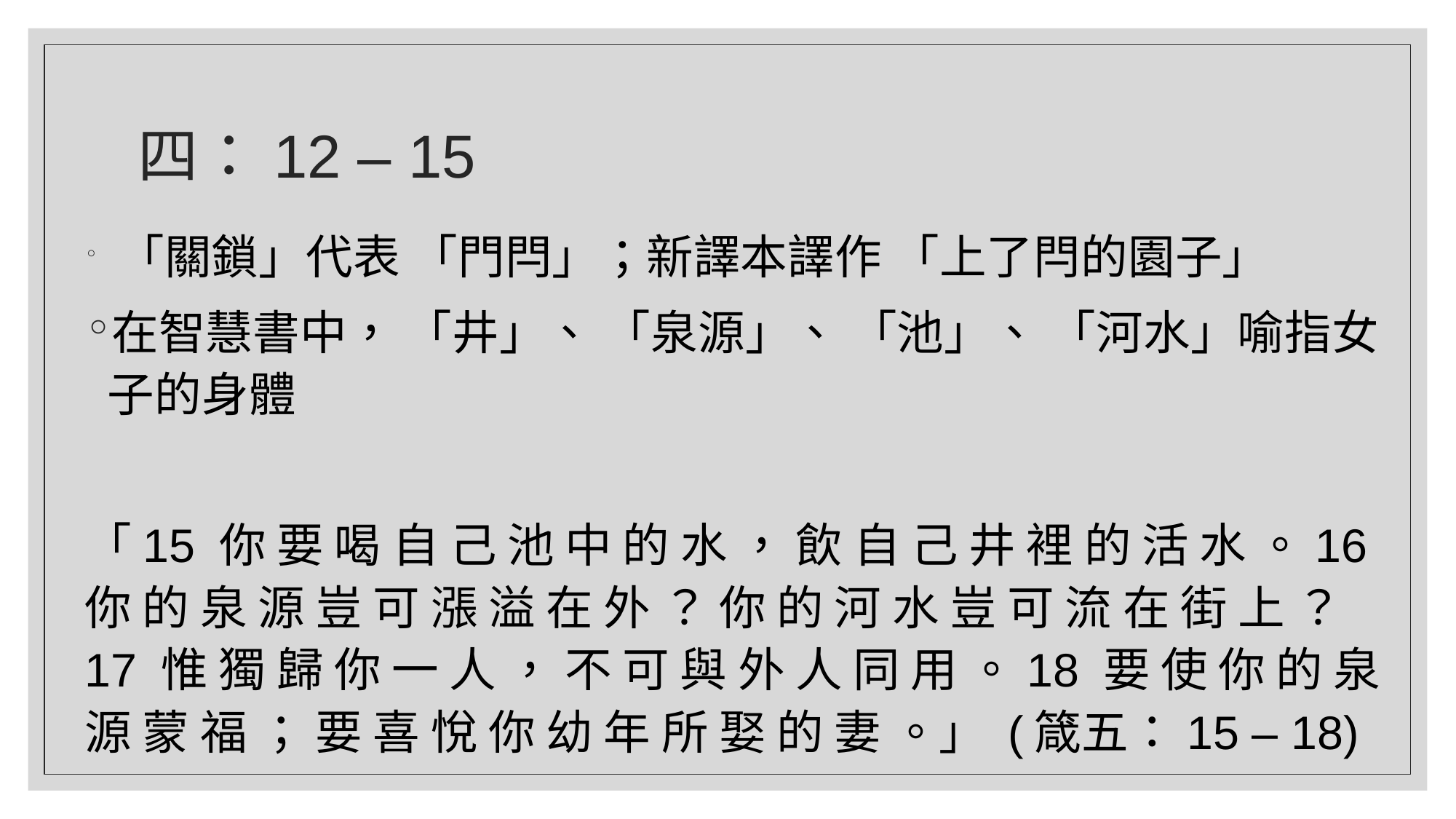

# 四：12 – 15
 「關鎖」代表 「門閂」；新譯本譯作 「上了閂的園子」
在智慧書中， 「井」、 「泉源」、 「池」、 「河水」喻指女子的身體

「15 你 要 喝 自 己 池 中 的 水 ， 飲 自 己 井 裡 的 活 水 。16 你 的 泉 源 豈 可 漲 溢 在 外 ？ 你 的 河 水 豈 可 流 在 街 上 ？17 惟 獨 歸 你 一 人 ， 不 可 與 外 人 同 用 。18 要 使 你 的 泉 源 蒙 福 ； 要 喜 悅 你 幼 年 所 娶 的 妻 。」 (箴五：15 – 18)